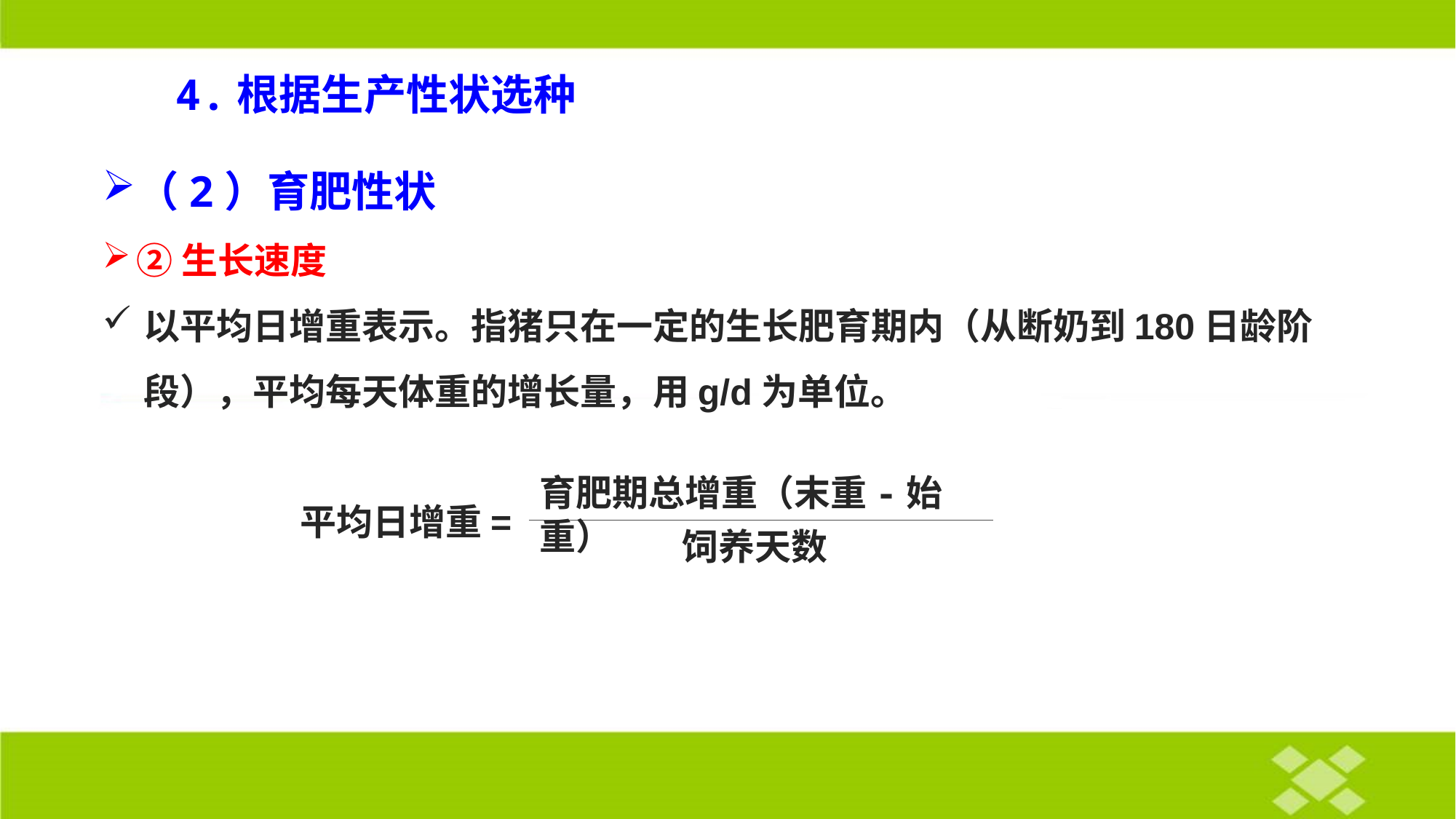

4.根据生产性状选种
（2）育肥性状
②生长速度
以平均日增重表示。指猪只在一定的生长肥育期内（从断奶到180日龄阶段），平均每天体重的增长量，用g/d为单位。
育肥期总增重（末重-始重）
平均日增重=
饲养天数